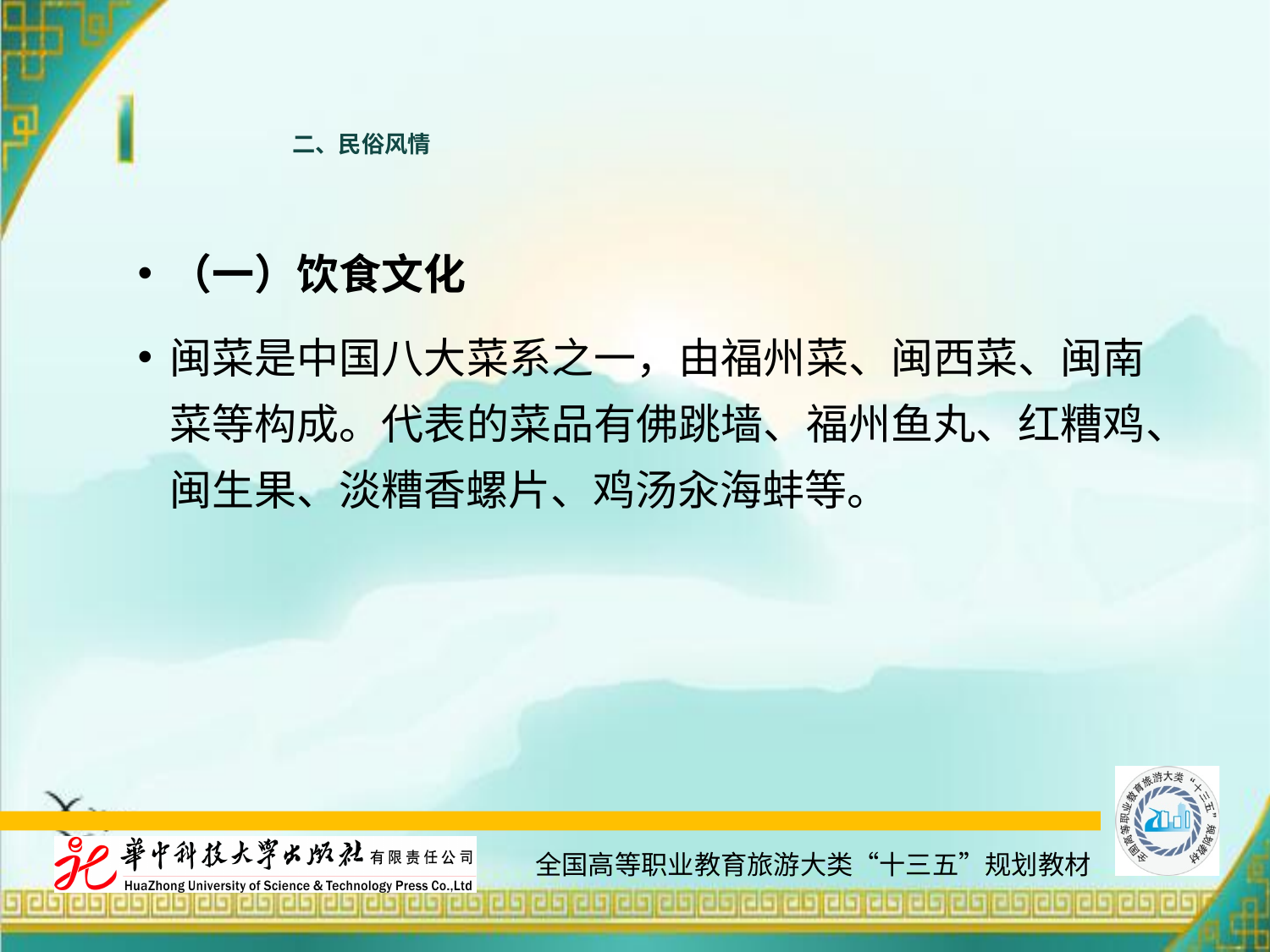

# 二、民俗风情
（一）饮食文化
闽菜是中国八大菜系之一，由福州菜、闽西菜、闽南菜等构成。代表的菜品有佛跳墙、福州鱼丸、红糟鸡、闽生果、淡糟香螺片、鸡汤汆海蚌等。